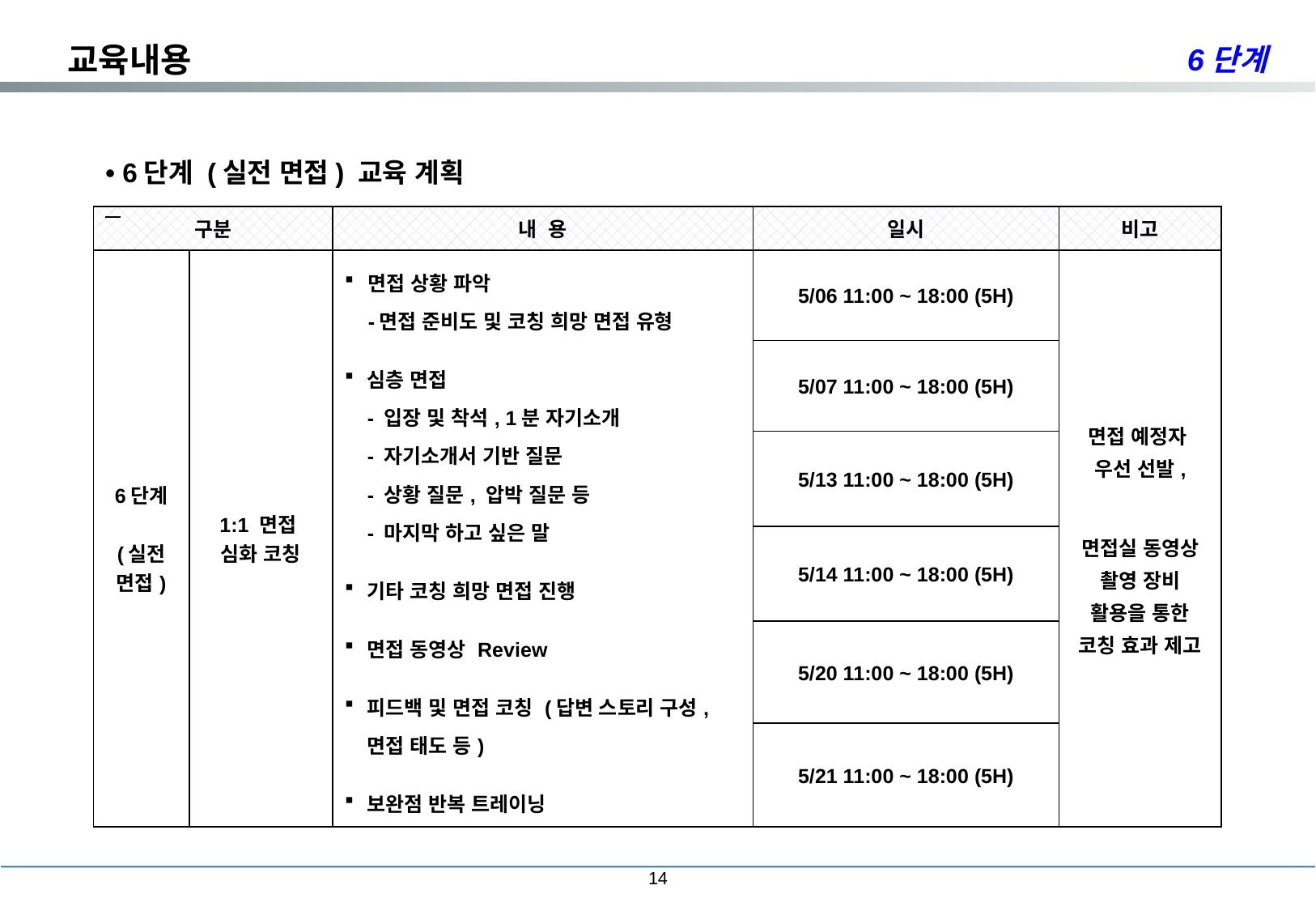

교육내용
6단계
• 6단계 (실전 면접) 교육 계획

| 구분 |  | 내 용 | 일시 | 비고 |
| --- | --- | --- | --- | --- |
| 6단계 (실전 면접) | 1:1 면접 심화 코칭 | 면접 상황 파악 -면접 준비도 및 코칭 희망 면접 유형 심층 면접 - 입장 및 착석, 1분 자기소개 - 자기소개서 기반 질문 - 상황 질문, 압박 질문 등 - 마지막 하고 싶은 말 기타 코칭 희망 면접 진행 면접 동영상 Review 피드백 및 면접 코칭 (답변 스토리 구성, 면접 태도 등) 보완점 반복 트레이닝 | 5/06 11:00 ~ 18:00 (5H) | 면접 예정자 우선 선발, 면접실 동영상 촬영 장비 활용을 통한 코칭 효과 제고 |
|  |  |  | 5/07 11:00 ~ 18:00 (5H) |  |
|  |  | 심층 면접 - 입장 및 착석, 1분 자기소개 - 자기소개서 기반 질문 - 상황 질문, 압박 질문 등 - 마지막 하고 싶은 말 기타 코칭 희망 면접 진행 | 5/13 11:00 ~ 18:00 (5H) |  |
|  |  |  | 5/14 11:00 ~ 18:00 (5H) |  |
|  |  | 면접 동영상 Review 피드백 및 면접 코칭 (답변 스토리, 구성, 면접 태도 등) | 5/20 11:00 ~ 18:00 (5H) |  |
|  |  |  | 5/21 11:00 ~ 18:00 (5H) |  |
14